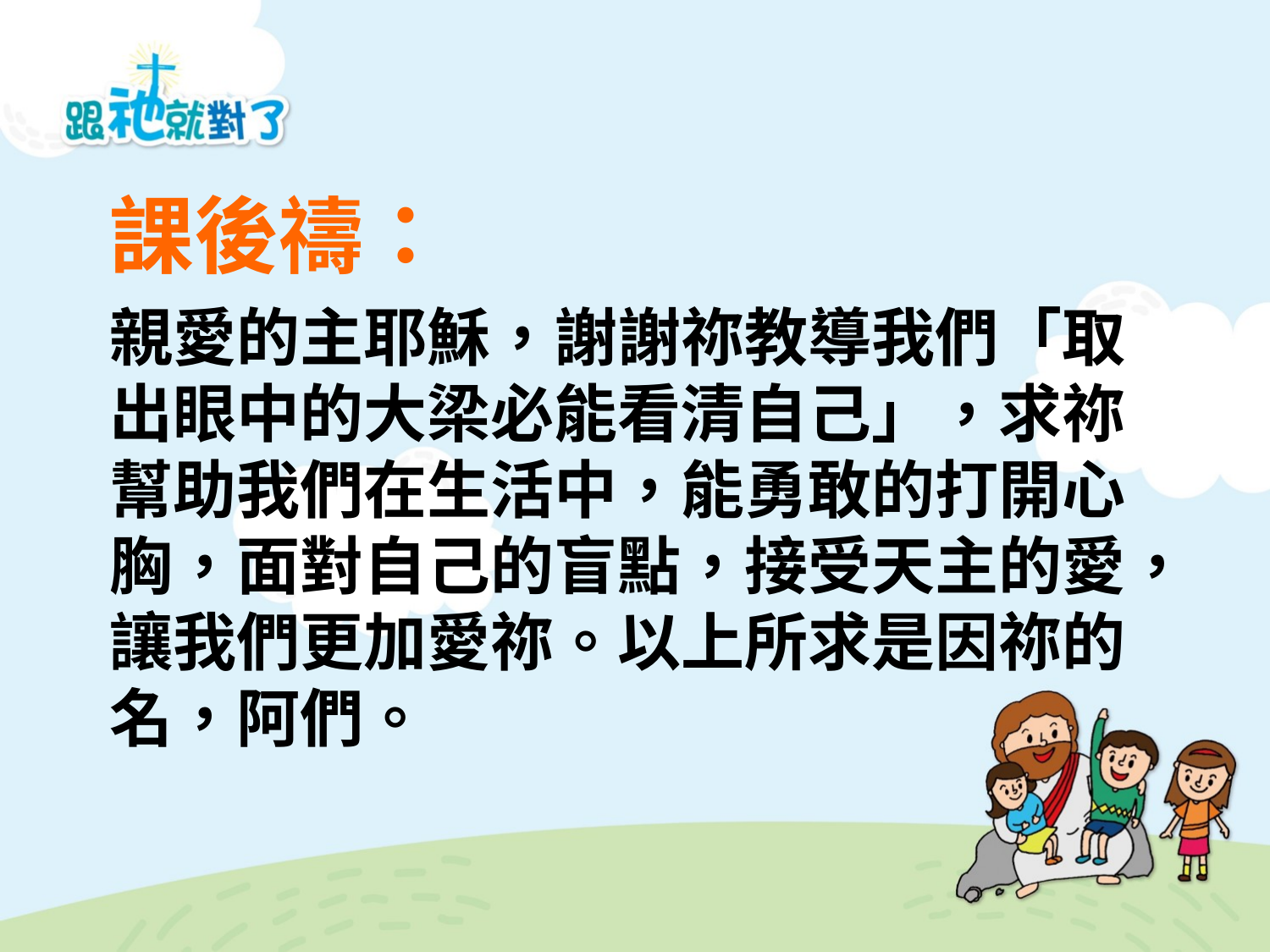

課後禱：
親愛的主耶穌，謝謝祢教導我們「取出眼中的大梁必能看清自己」，求祢幫助我們在生活中，能勇敢的打開心胸，面對自己的盲點，接受天主的愛，讓我們更加愛祢。以上所求是因祢的名，阿們。